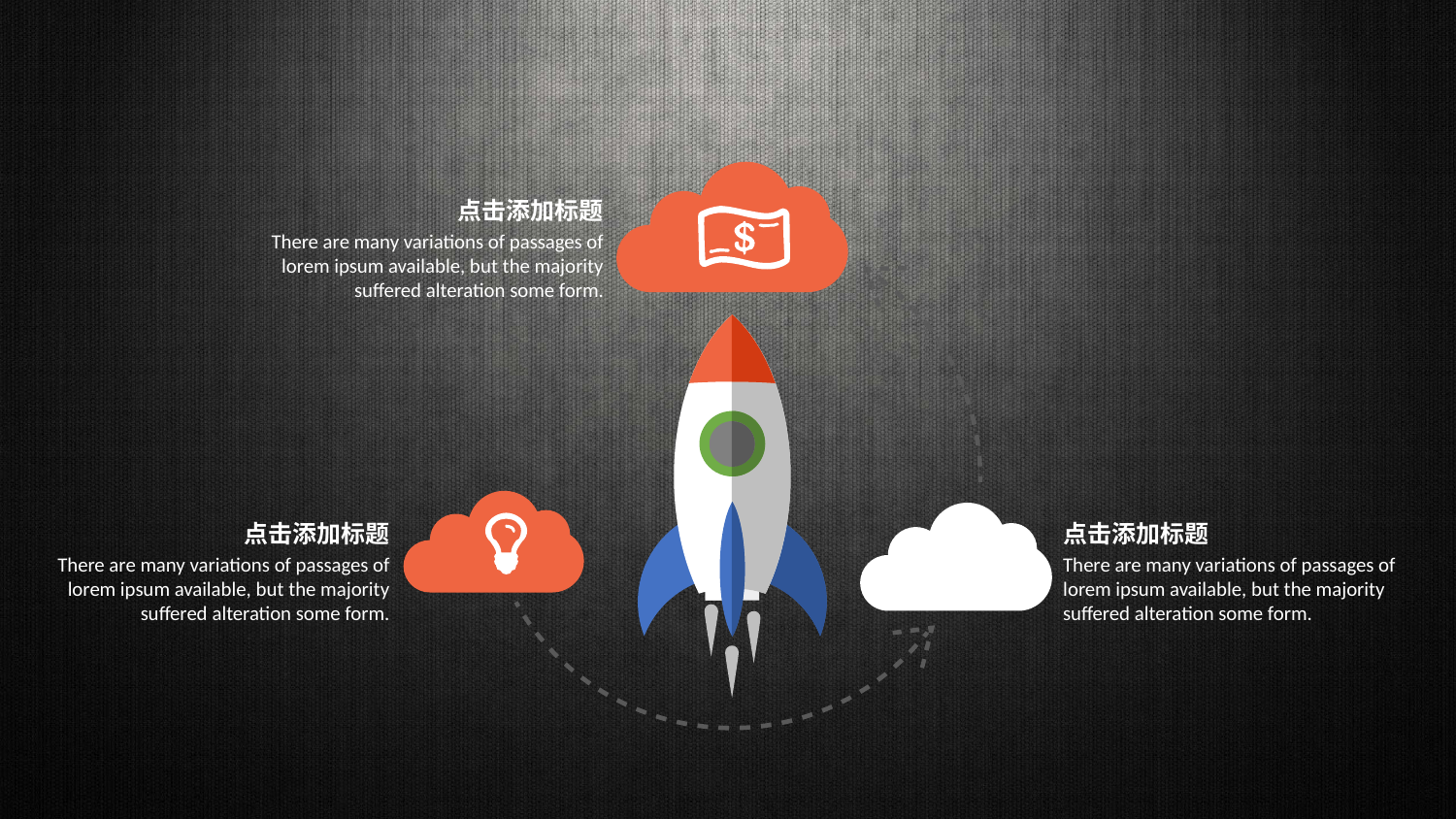

点击添加标题
There are many variations of passages of lorem ipsum available, but the majority suffered alteration some form.

点击添加标题
There are many variations of passages of lorem ipsum available, but the majority suffered alteration some form.
点击添加标题
There are many variations of passages of lorem ipsum available, but the majority suffered alteration some form.